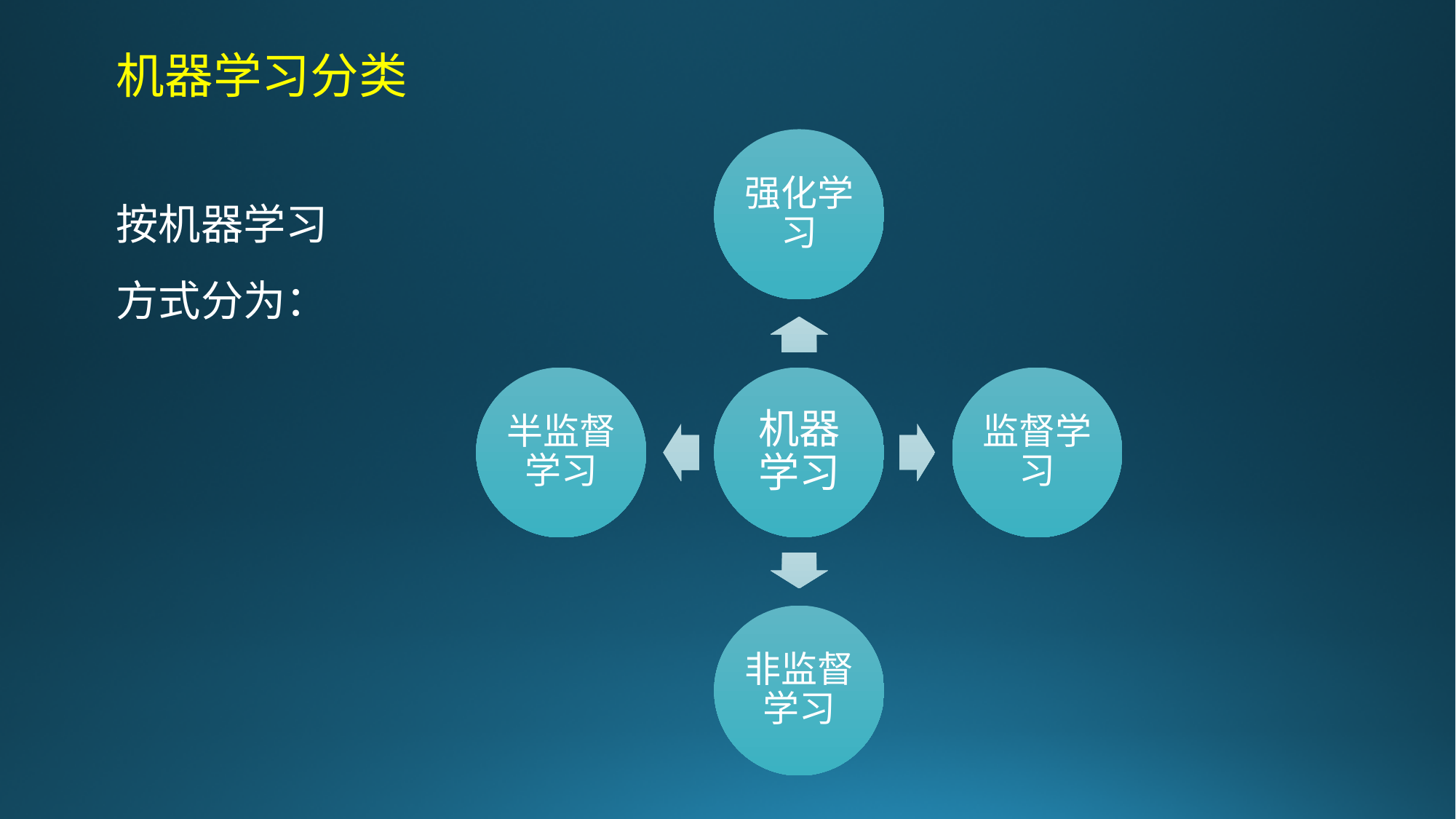

机器学习分类
机器学习

强化学习

监督学习

非监督学习

半监督学习
按机器学习方式分为：